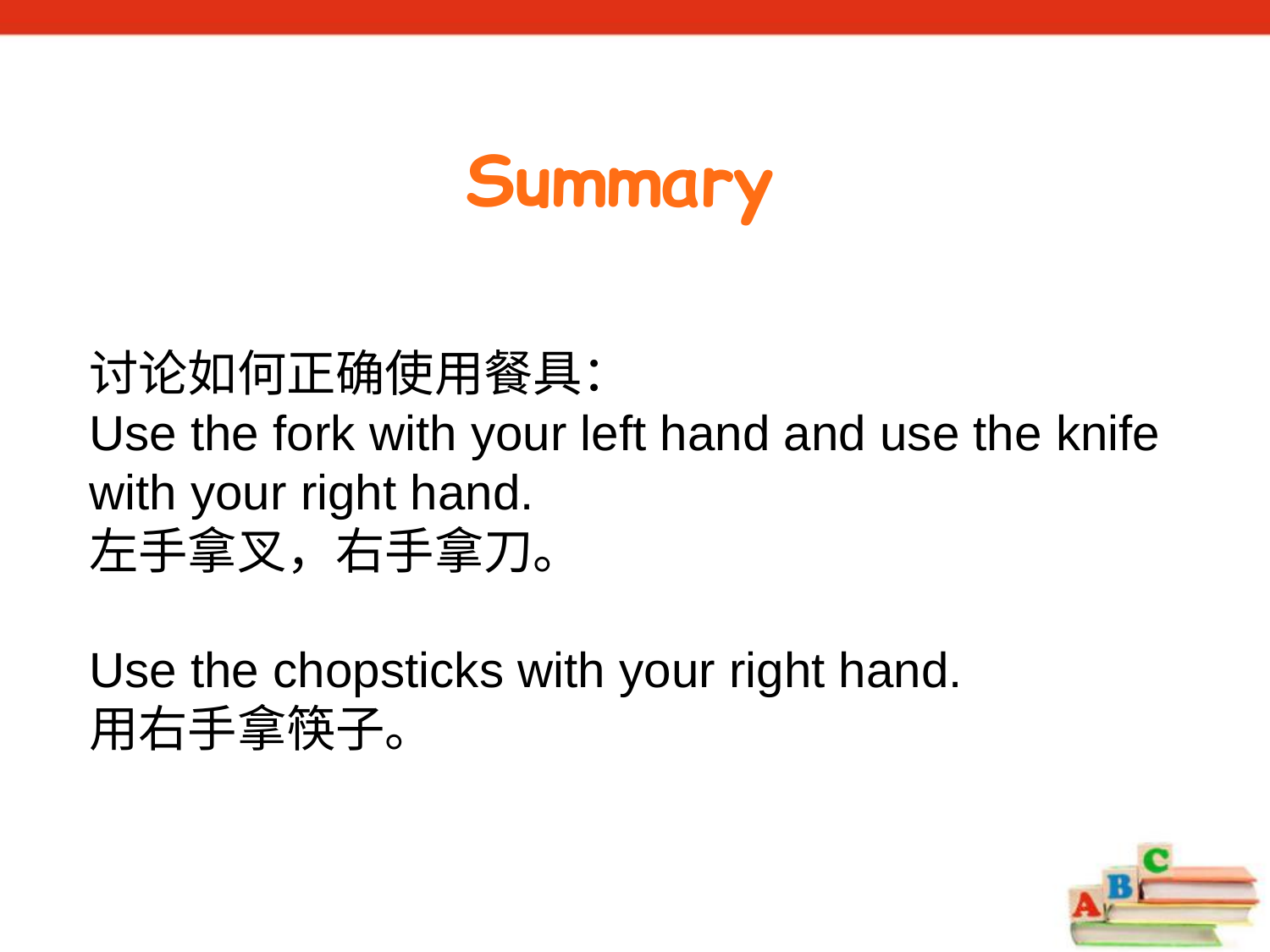

Summary
讨论如何正确使用餐具：
Use the fork with your left hand and use the knife with your right hand.
左手拿叉，右手拿刀。

Use the chopsticks with your right hand.
用右手拿筷子。